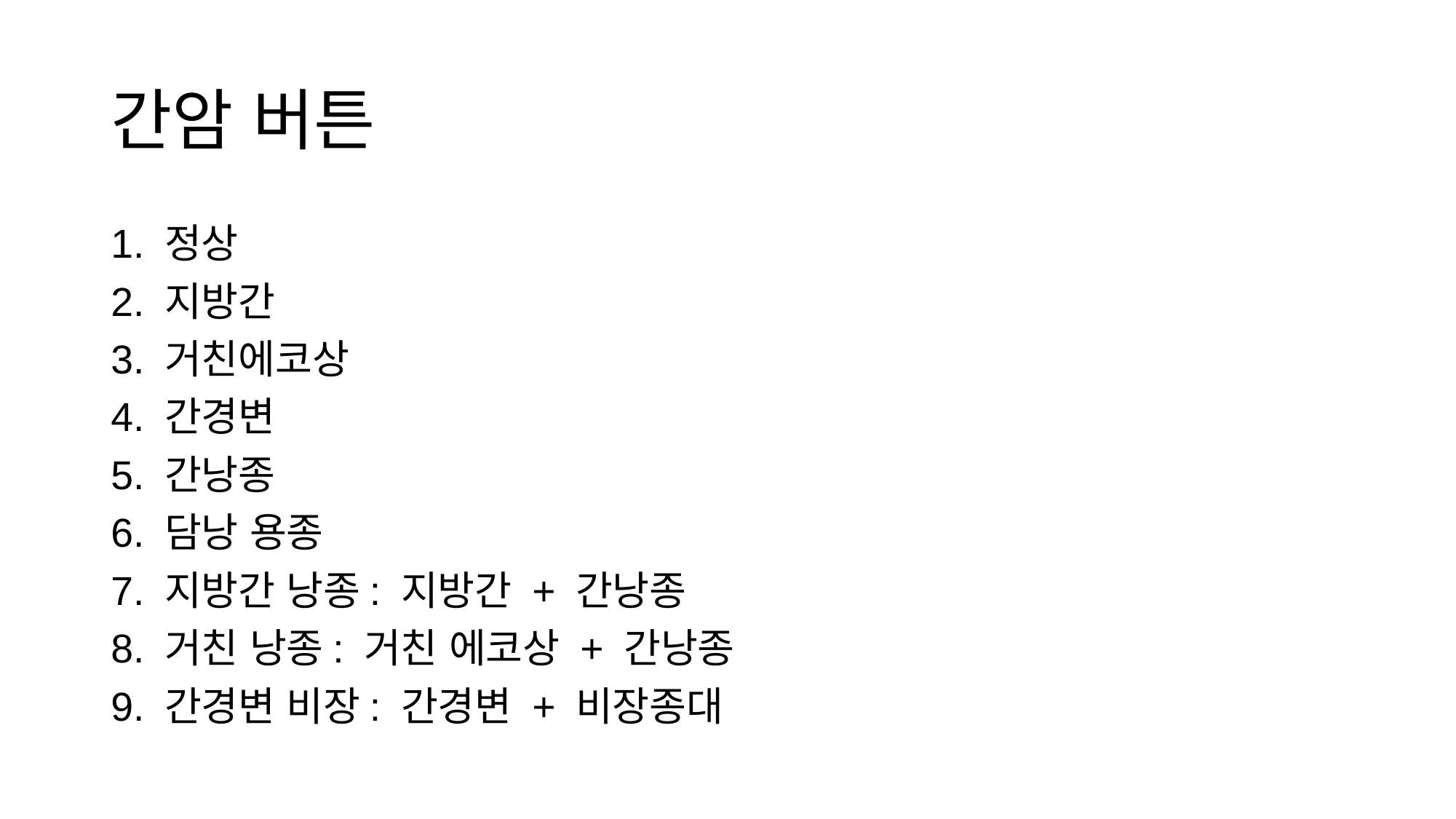

# 간암 버튼
1. 정상
2. 지방간
3. 거친에코상
4. 간경변
5. 간낭종
6. 담낭 용종
7. 지방간 낭종: 지방간 + 간낭종
8. 거친 낭종: 거친 에코상 + 간낭종
9. 간경변 비장: 간경변 + 비장종대